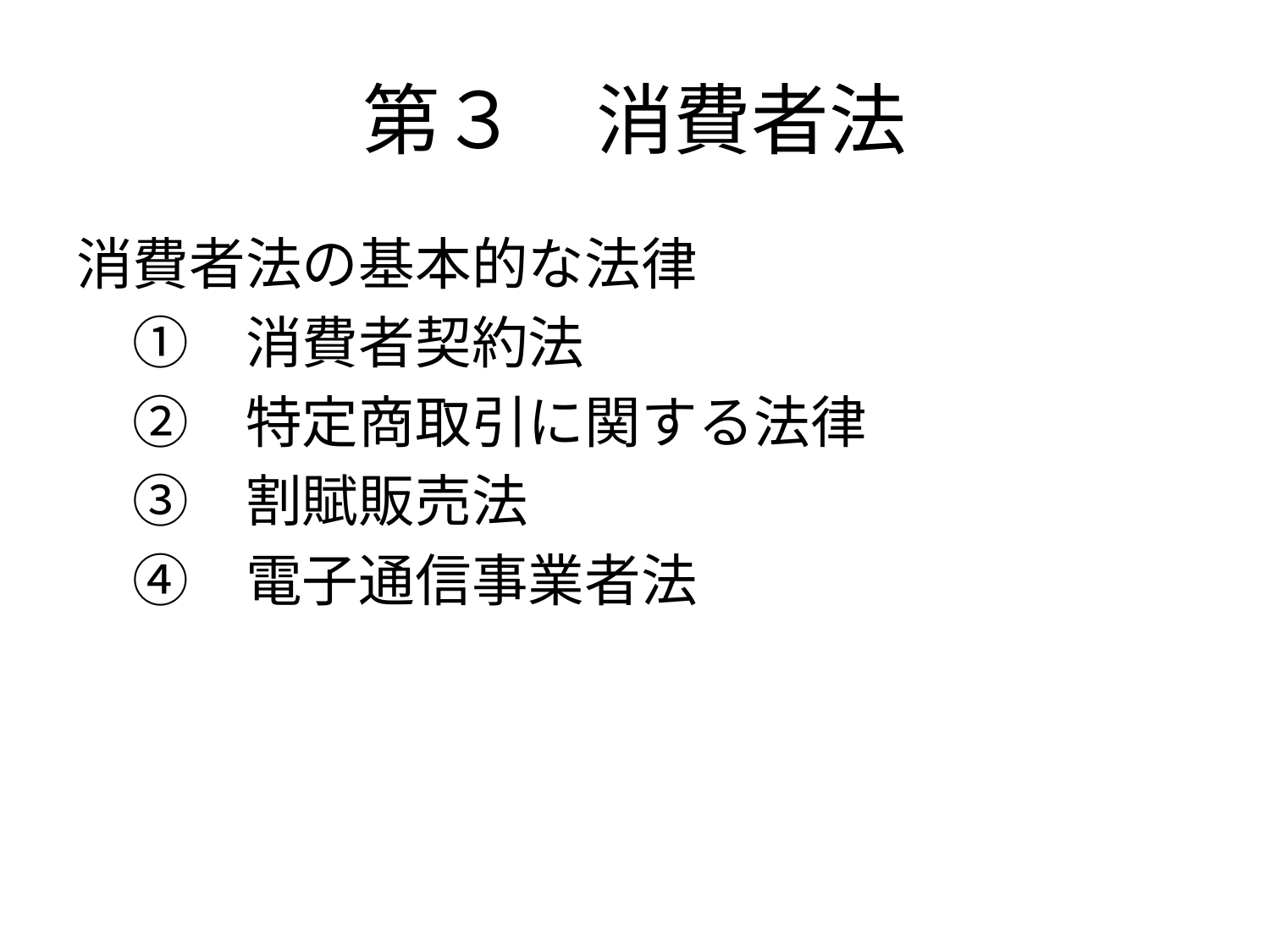

# 第３　消費者法
消費者法の基本的な法律
　①　消費者契約法
　②　特定商取引に関する法律
　③　割賦販売法
　④　電子通信事業者法